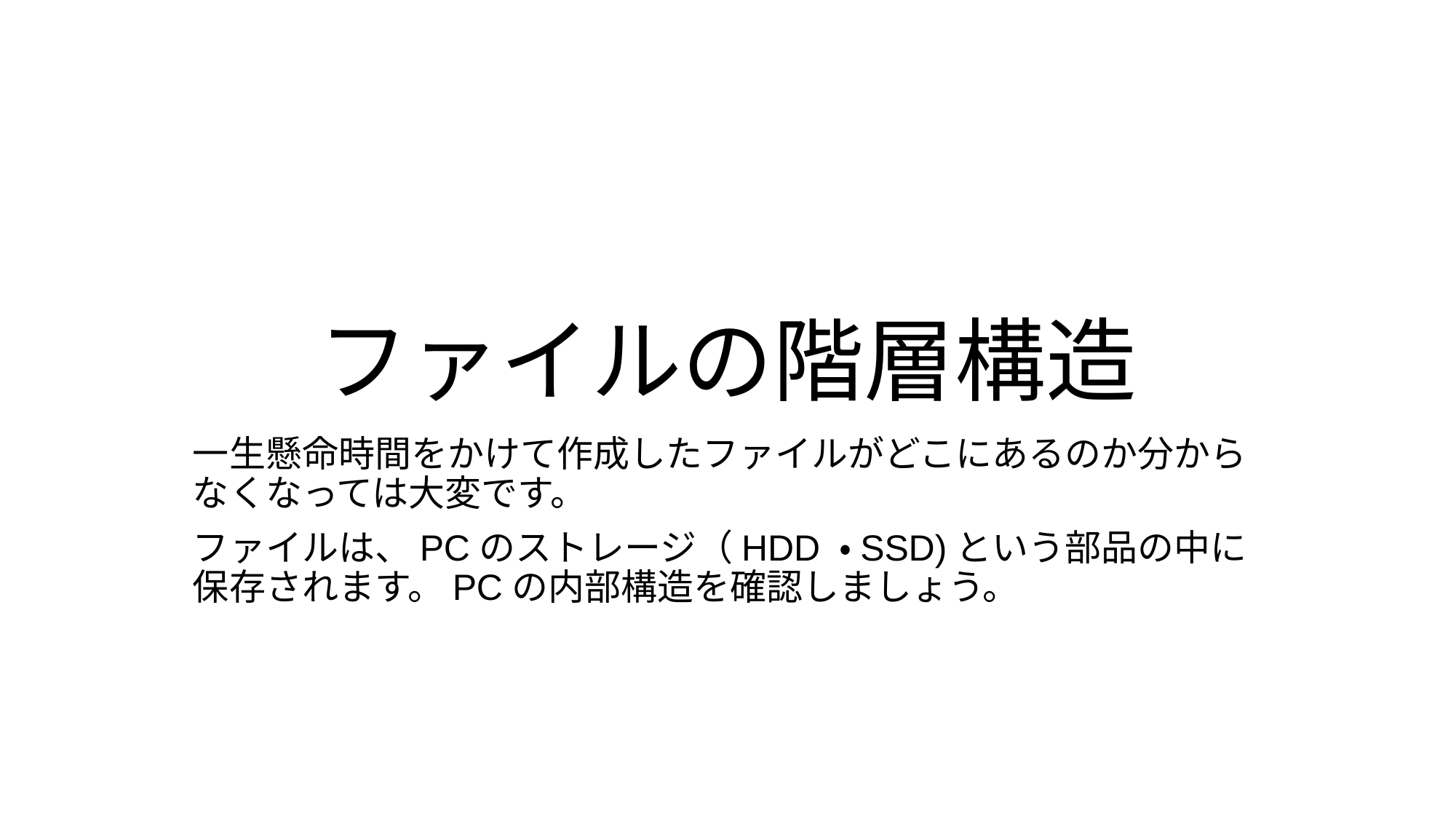

# ファイルの階層構造
一生懸命時間をかけて作成したファイルがどこにあるのか分からなくなっては大変です。
ファイルは、PCのストレージ（HDD ・SSD)という部品の中に保存されます。PCの内部構造を確認しましょう。